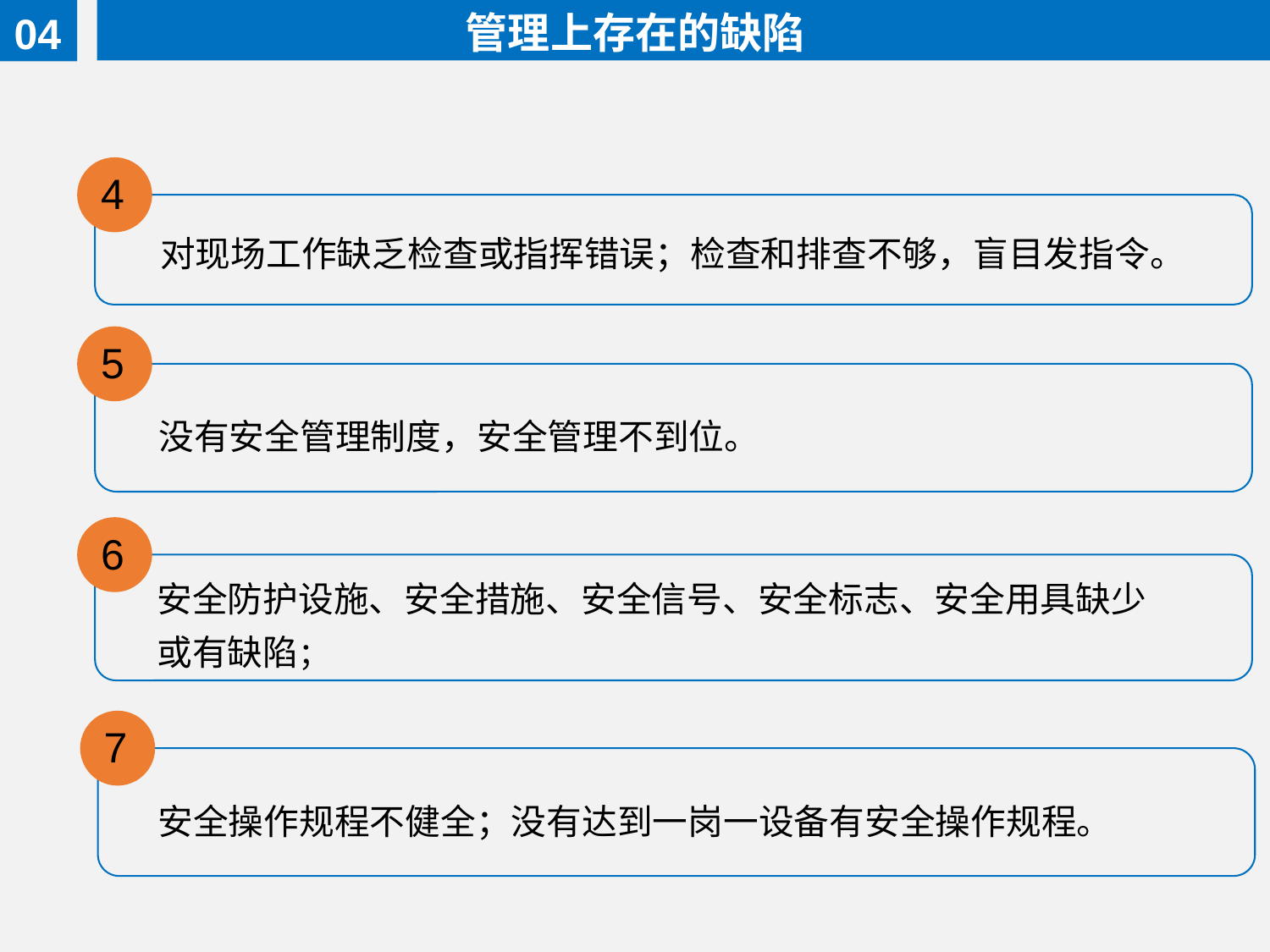

管理上存在的缺陷
04

4

对现场工作缺乏检查或指挥错误；检查和排查不够，盲目发指令。

5

没有安全管理制度，安全管理不到位。

6

安全防护设施、安全措施、安全信号、安全标志、安全用具缺少
或有缺陷；

7

安全操作规程不健全；没有达到一岗一设备有安全操作规程。